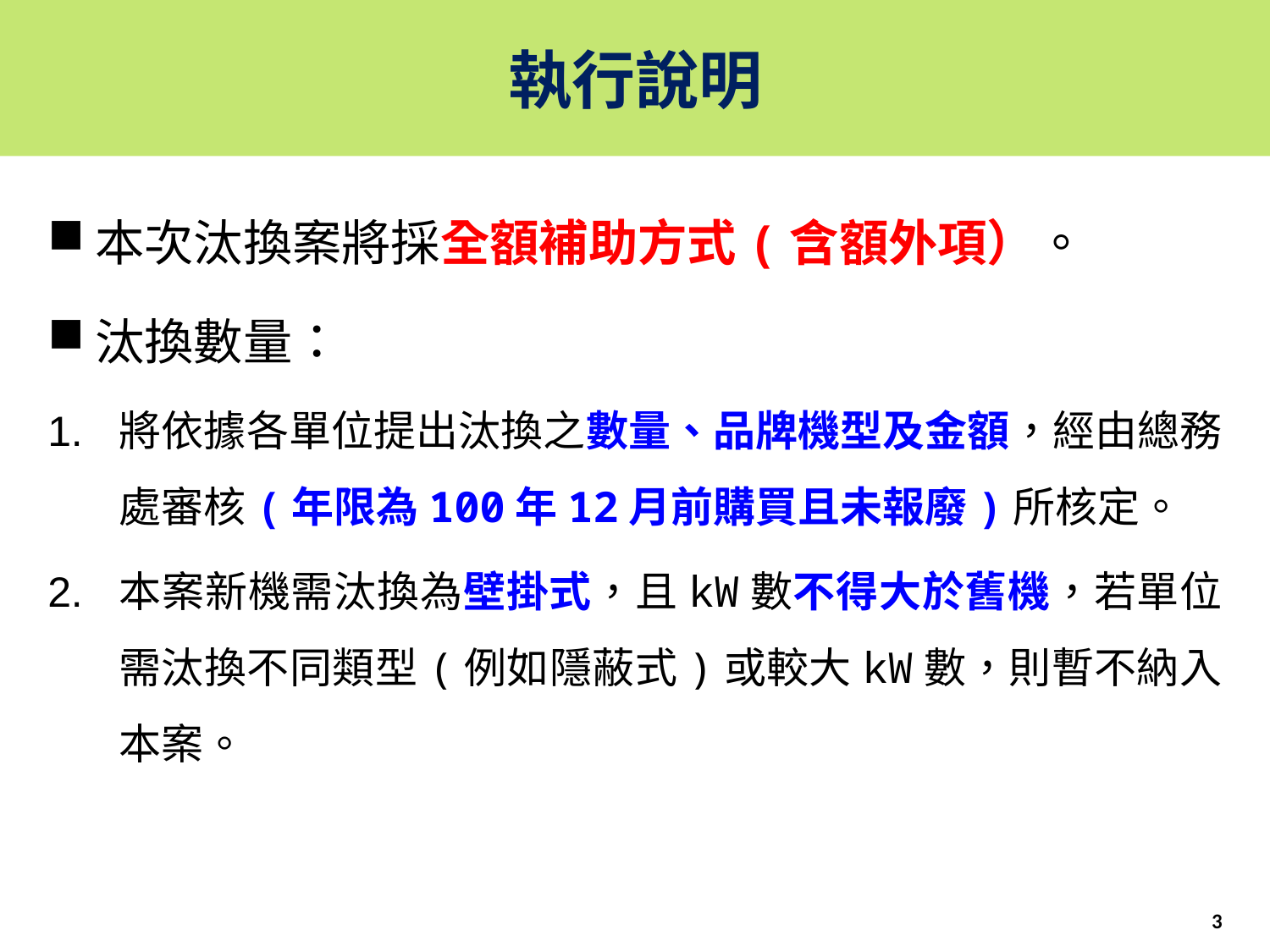

執行說明
本次汰換案將採全額補助方式(含額外項）。
汰換數量：
將依據各單位提出汰換之數量、品牌機型及金額，經由總務處審核(年限為100年12月前購買且未報廢)所核定。
本案新機需汰換為壁掛式，且kW數不得大於舊機，若單位需汰換不同類型(例如隱蔽式)或較大kW數，則暫不納入本案。

3